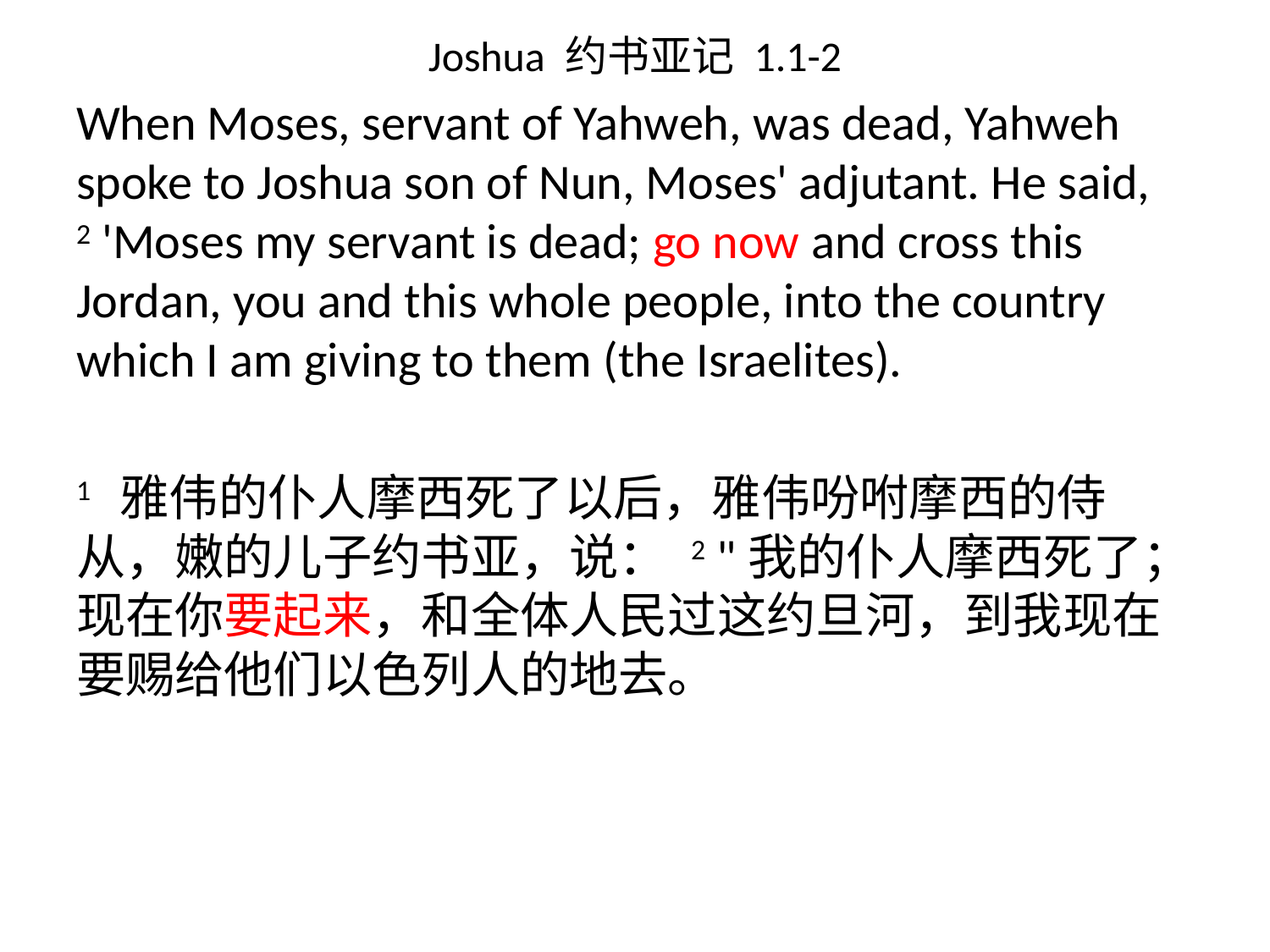

# Joshua 约书亚记 1.1-2
When Moses, servant of Yahweh, was dead, Yahweh spoke to Joshua son of Nun, Moses' adjutant. He said,   2 'Moses my servant is dead; go now and cross this Jordan, you and this whole people, into the country which I am giving to them (the Israelites).

1  雅伟的仆人摩西死了以后，雅伟吩咐摩西的侍从，嫩的儿子约书亚，说： 2 "我的仆人摩西死了；现在你要起来，和全体人民过这约旦河，到我现在要赐给他们以色列人的地去。